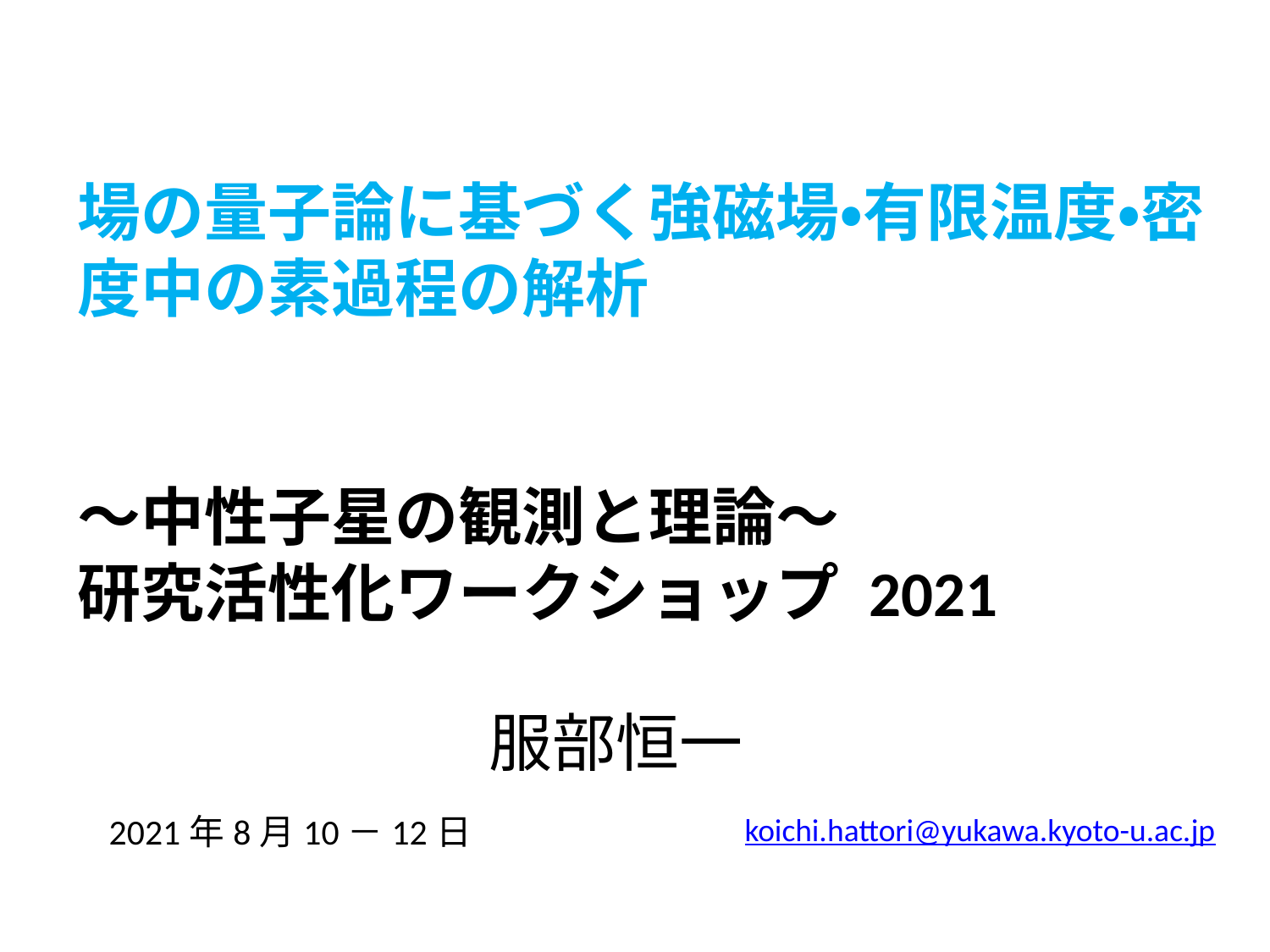

場の量子論に基づく強磁場・有限温度・密度中の素過程の解析

～中性子星の観測と理論～
研究活性化ワークショップ 2021
服部恒一
2021年8月10－12日
koichi.hattori@yukawa.kyoto-u.ac.jp